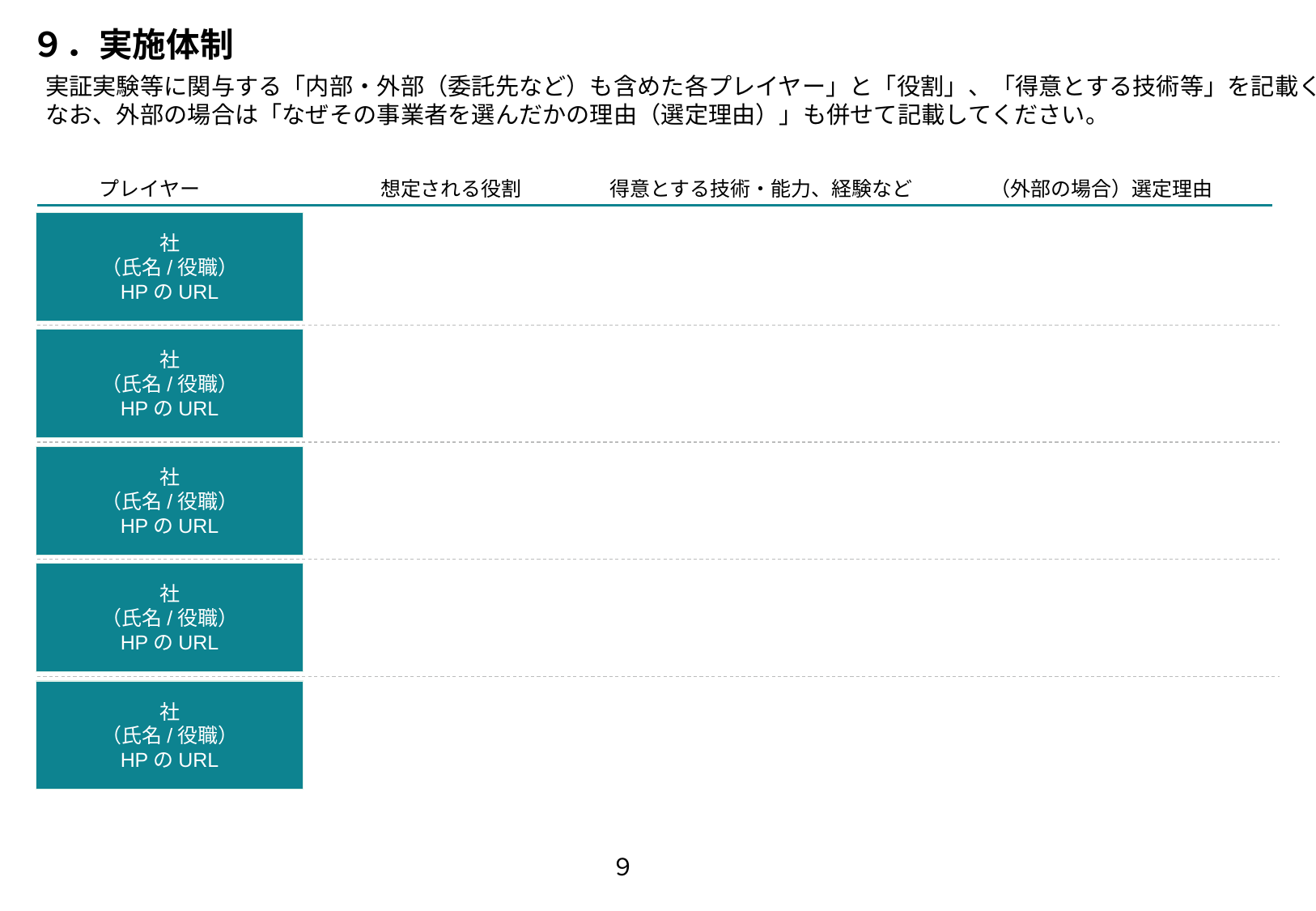

９．実施体制
実証実験等に関与する「内部・外部（委託先など）も含めた各プレイヤー」と「役割」、「得意とする技術等」を記載ください。
なお、外部の場合は「なぜその事業者を選んだかの理由（選定理由）」も併せて記載してください。
プレイヤー
想定される役割
得意とする技術・能力、経験など
（外部の場合）選定理由

社
（氏名/役職）
HPのURL

社
（氏名/役職）
HPのURL

社
（氏名/役職）
HPのURL

社
（氏名/役職）
HPのURL

社
（氏名/役職）
HPのURL

９